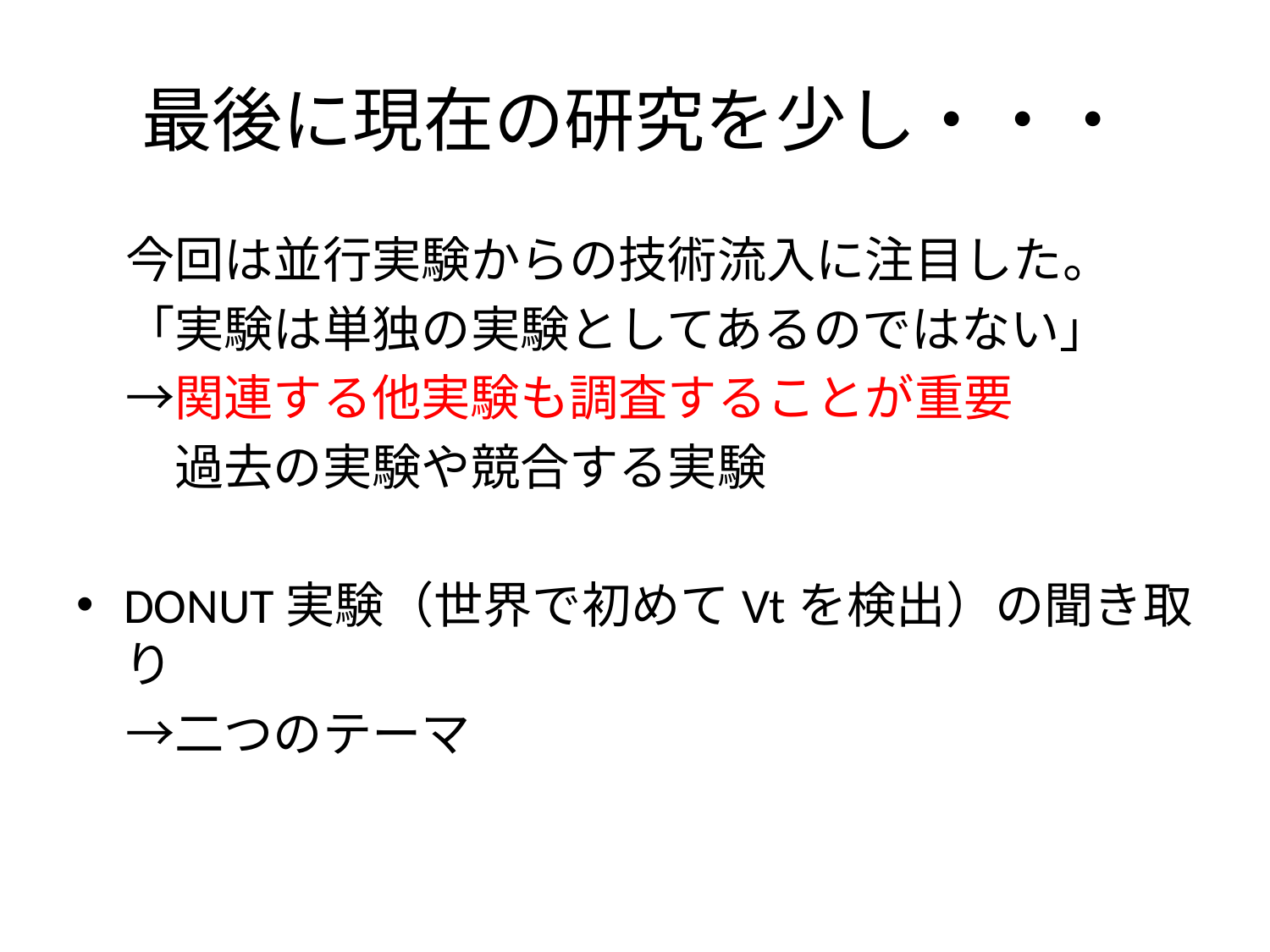

# 最後に現在の研究を少し・・・
　今回は並行実験からの技術流入に注目した。
　「実験は単独の実験としてあるのではない」
　→関連する他実験も調査することが重要
　　過去の実験や競合する実験

DONUT実験（世界で初めてVtを検出）の聞き取り
　→二つのテーマ